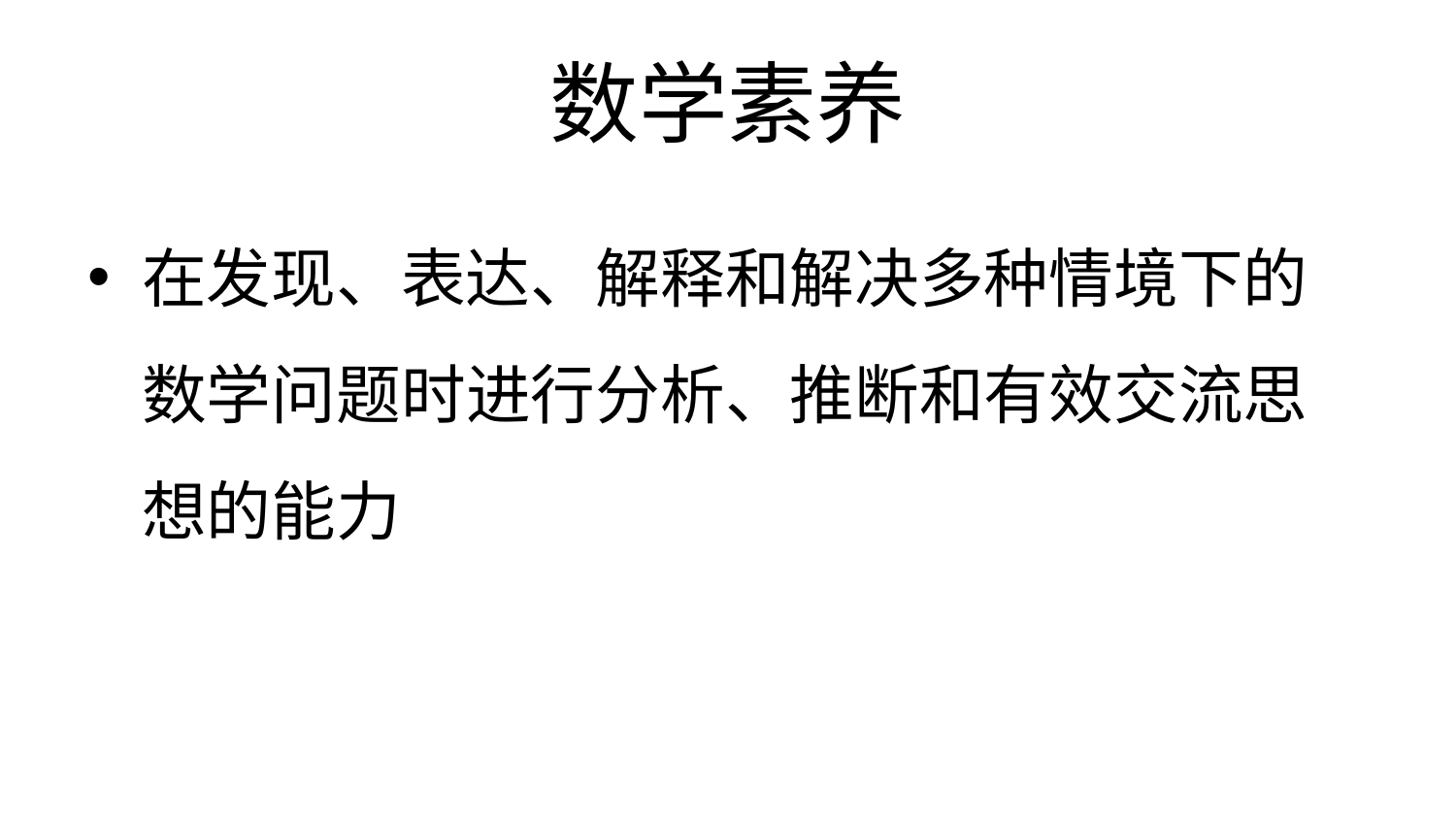

# 数学素养
在发现、表达、解释和解决多种情境下的数学问题时进行分析、推断和有效交流思想的能力